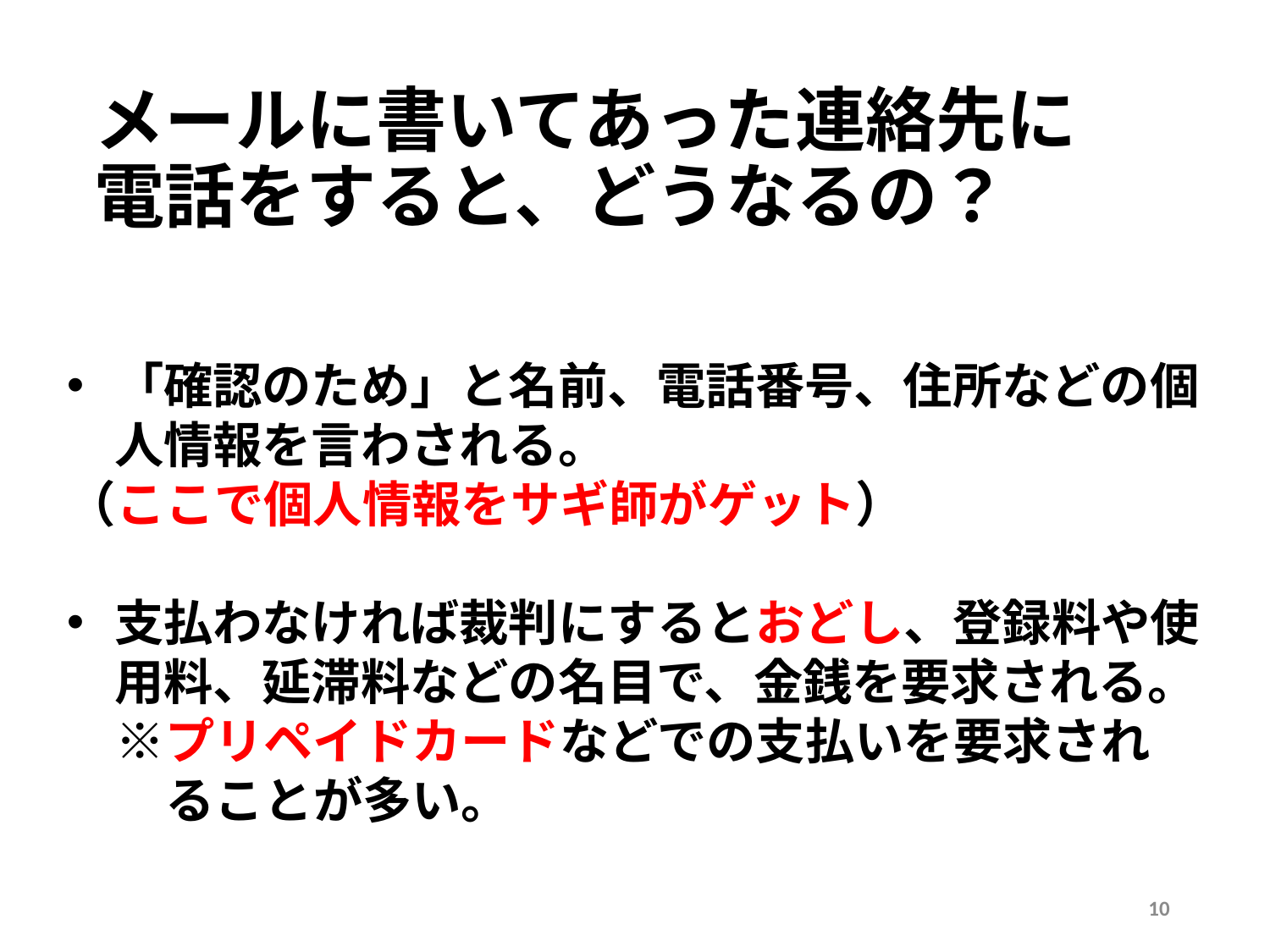

# メールに書いてあった連絡先に 電話をすると、どうなるの？
「確認のため」と名前、電話番号、住所などの個人情報を言わされる。
（ここで個人情報をサギ師がゲット）

支払わなければ裁判にするとおどし、登録料や使用料、延滞料などの名目で、金銭を要求される。
　※プリペイドカードなどでの支払いを要求され
　　ることが多い。
10